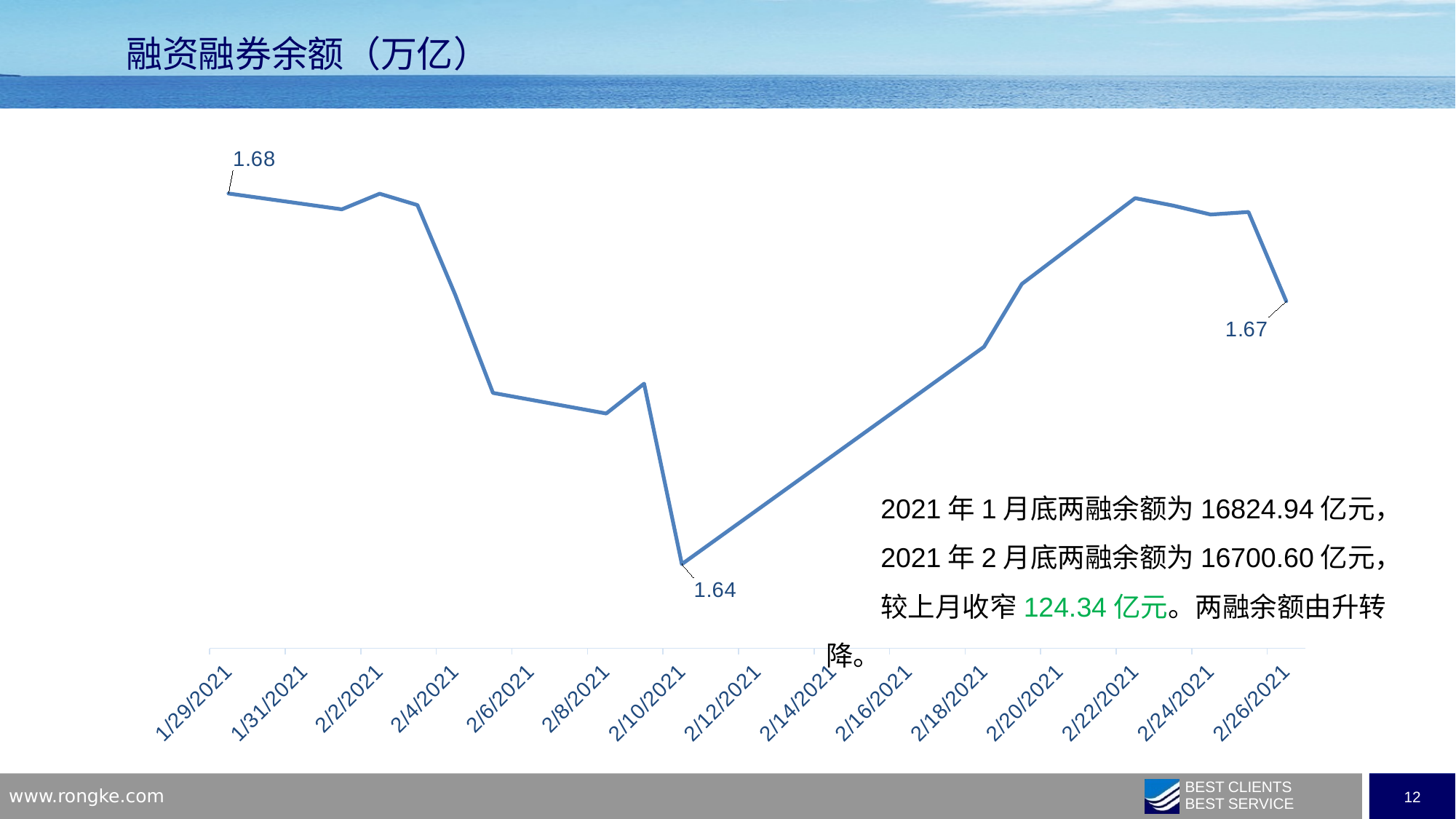

融资融券余额（万亿）

### Chart

| Category |  |
|---|---|
| 44253 | 1.670059962876 |
| 44252 | 1.6803620000760002 |
| 44251 | 1.680067143744 |
| 44250 | 1.6811048335399998 |
| 44249 | 1.681961677222 |
| 44246 | 1.672052802674 |
| 44245 | 1.664801330301 |
| 44237 | 1.639715093793 |
| 44236 | 1.660549708031 |
| 44235 | 1.6571051934980001 |
| 44232 | 1.659483782315 |
| 44231 | 1.6708242950849999 |
| 44230 | 1.6811605530420002 |
| 44229 | 1.682471162179 |
| 44228 | 1.680669671226 |
| 44225 | 1.682493500836 |
2021年1月底两融余额为16824.94亿元，
2021年2月底两融余额为16700.60亿元，
较上月收窄124.34亿元。两融余额由升转降。